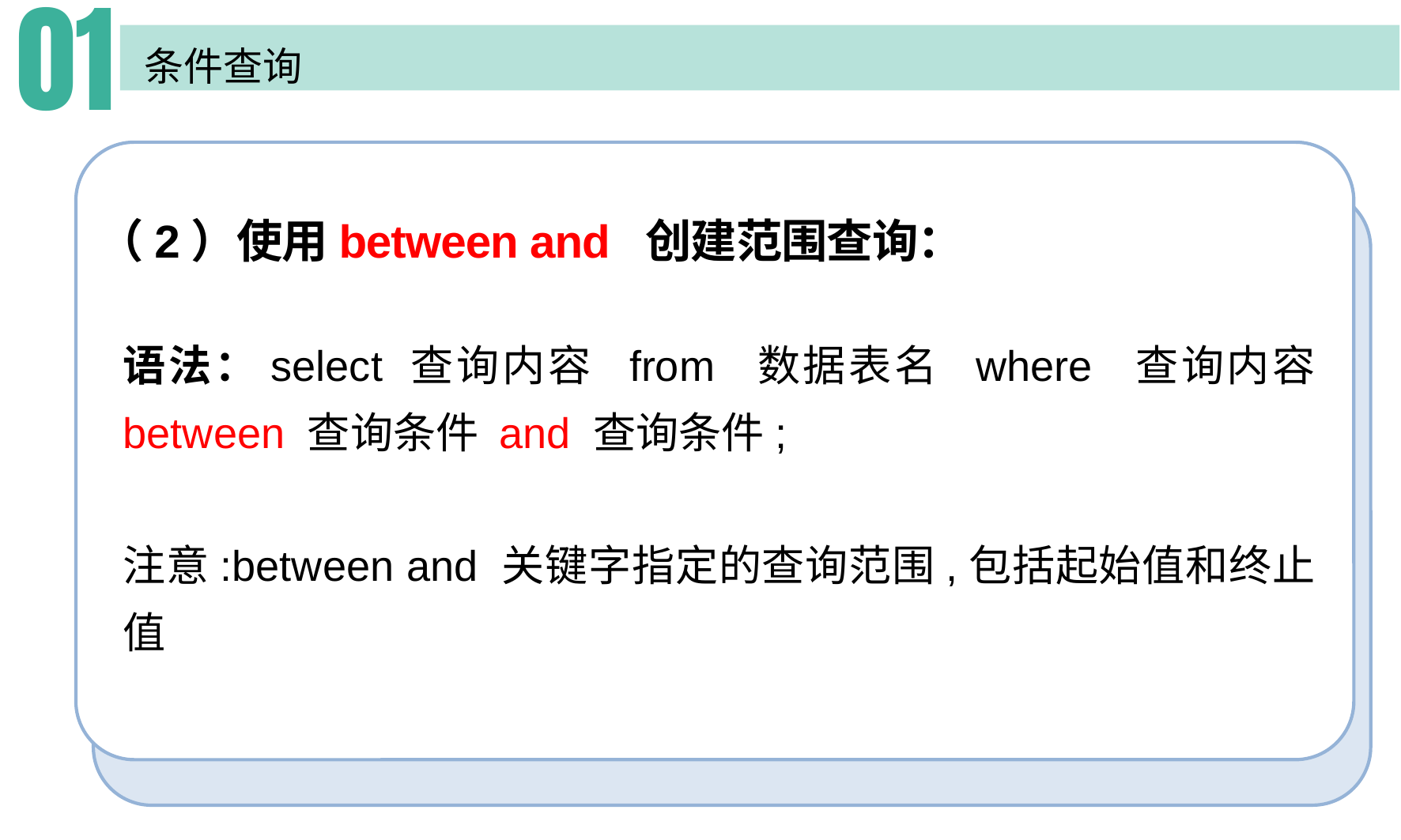

01

条件查询

（2）使用between and  创建范围查询：
语法：select 查询内容  from  数据表名  where  查询内容 between 查询条件 and 查询条件;

注意:between and 关键字指定的查询范围,包括起始值和终止值